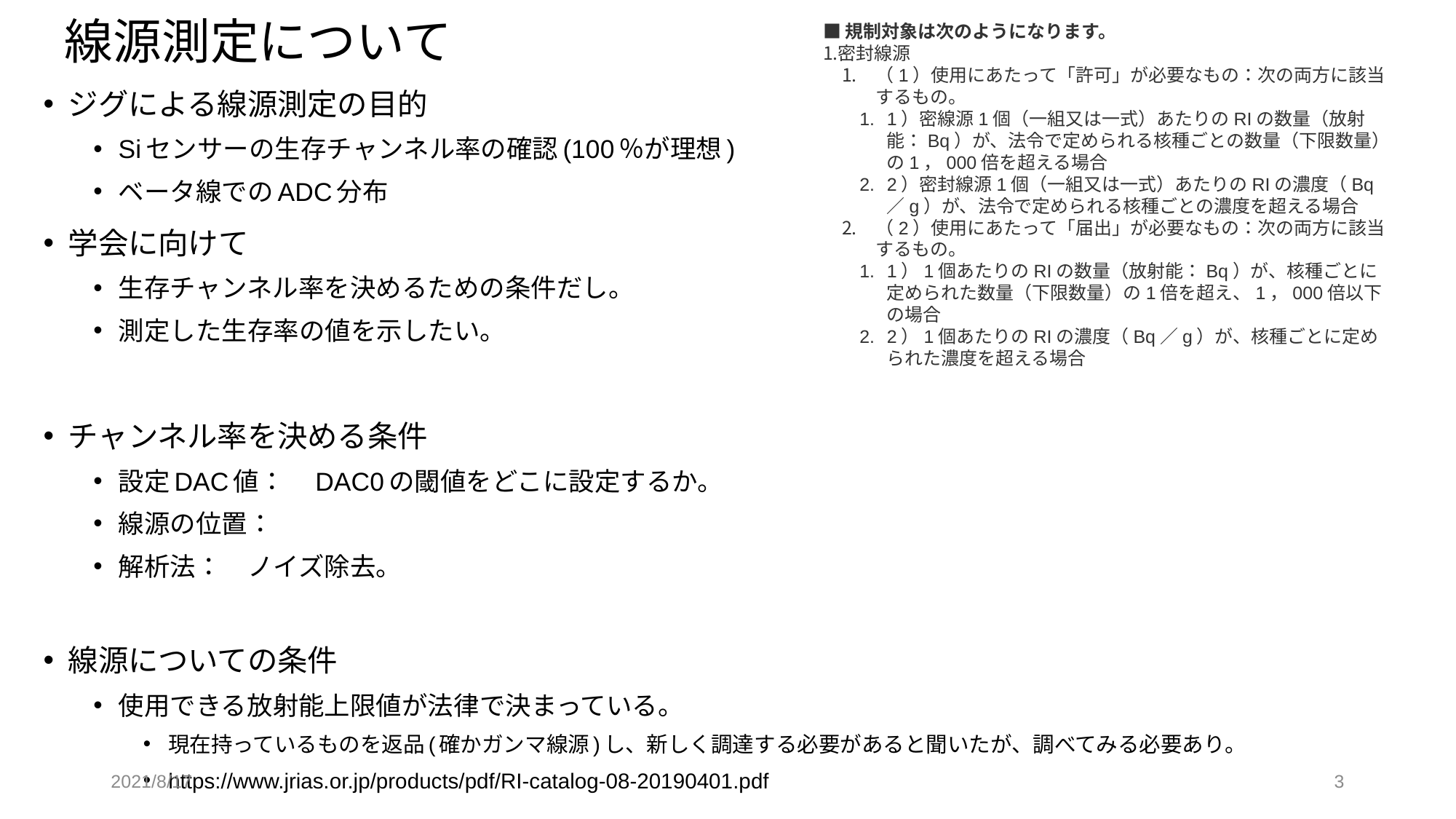

# 線源測定について
■規制対象は次のようになります。
密封線源
（1）使用にあたって「許可」が必要なもの：次の両方に該当するもの。
1）密線源1個（一組又は一式）あたりのRIの数量（放射能：Bq）が、法令で定められる核種ごとの数量（下限数量）の1，000倍を超える場合
2）密封線源1個（一組又は一式）あたりのRIの濃度（Bq／g）が、法令で定められる核種ごとの濃度を超える場合
（2）使用にあたって「届出」が必要なもの：次の両方に該当するもの。
1）1個あたりのRIの数量（放射能：Bq）が、核種ごとに定められた数量（下限数量）の1倍を超え、1，000倍以下の場合
2）1個あたりのRIの濃度（Bq／g）が、核種ごとに定められた濃度を超える場合
ジグによる線源測定の目的
Siセンサーの生存チャンネル率の確認(100％が理想)
ベータ線でのADC分布
学会に向けて
生存チャンネル率を決めるための条件だし。
測定した生存率の値を示したい。

チャンネル率を決める条件
設定DAC値：　DAC0の閾値をどこに設定するか。
線源の位置：
解析法：　ノイズ除去。

線源についての条件
使用できる放射能上限値が法律で決まっている。
現在持っているものを返品(確かガンマ線源)し、新しく調達する必要があると聞いたが、調べてみる必要あり。
https://www.jrias.or.jp/products/pdf/RI-catalog-08-20190401.pdf

2021/8/17

3